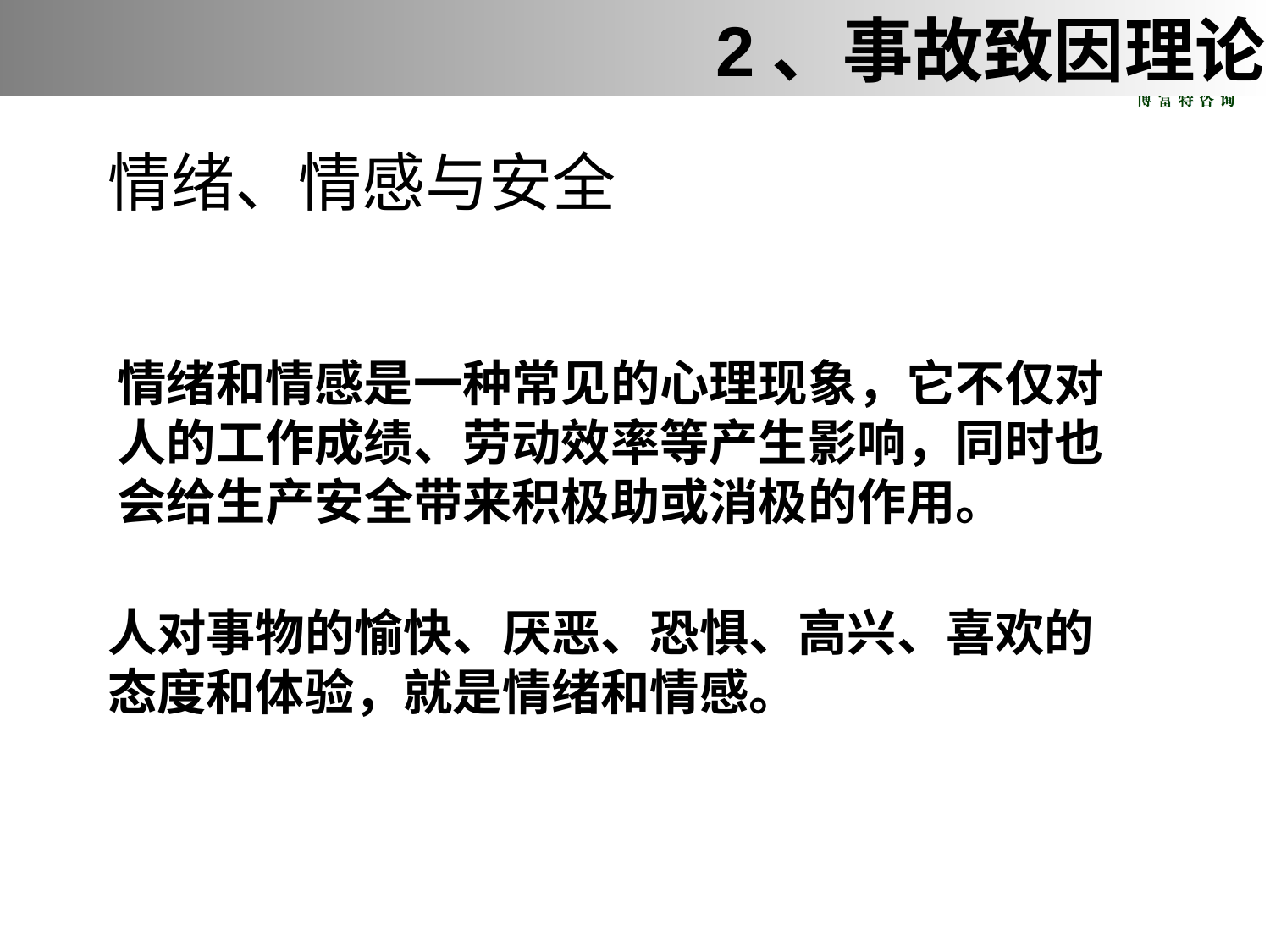

1、事故与人的关系
2、事故致因理论
情绪、情感与安全
情绪和情感是一种常见的心理现象，它不仅对人的工作成绩、劳动效率等产生影响，同时也会给生产安全带来积极助或消极的作用。
人对事物的愉快、厌恶、恐惧、高兴、喜欢的态度和体验，就是情绪和情感。